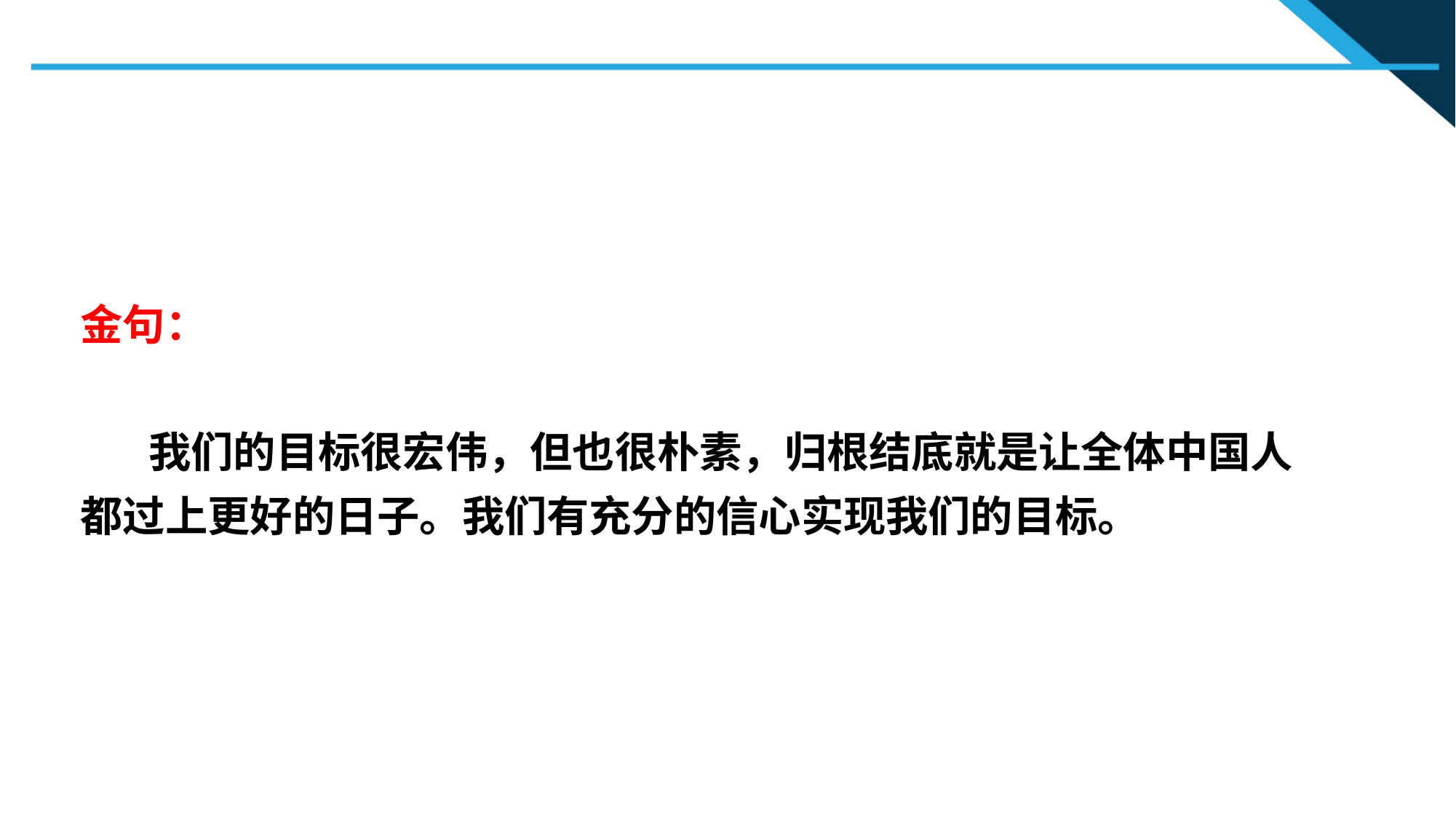

金句：

      我们的目标很宏伟，但也很朴素，归根结底就是让全体中国人都过上更好的日子。我们有充分的信心实现我们的目标。